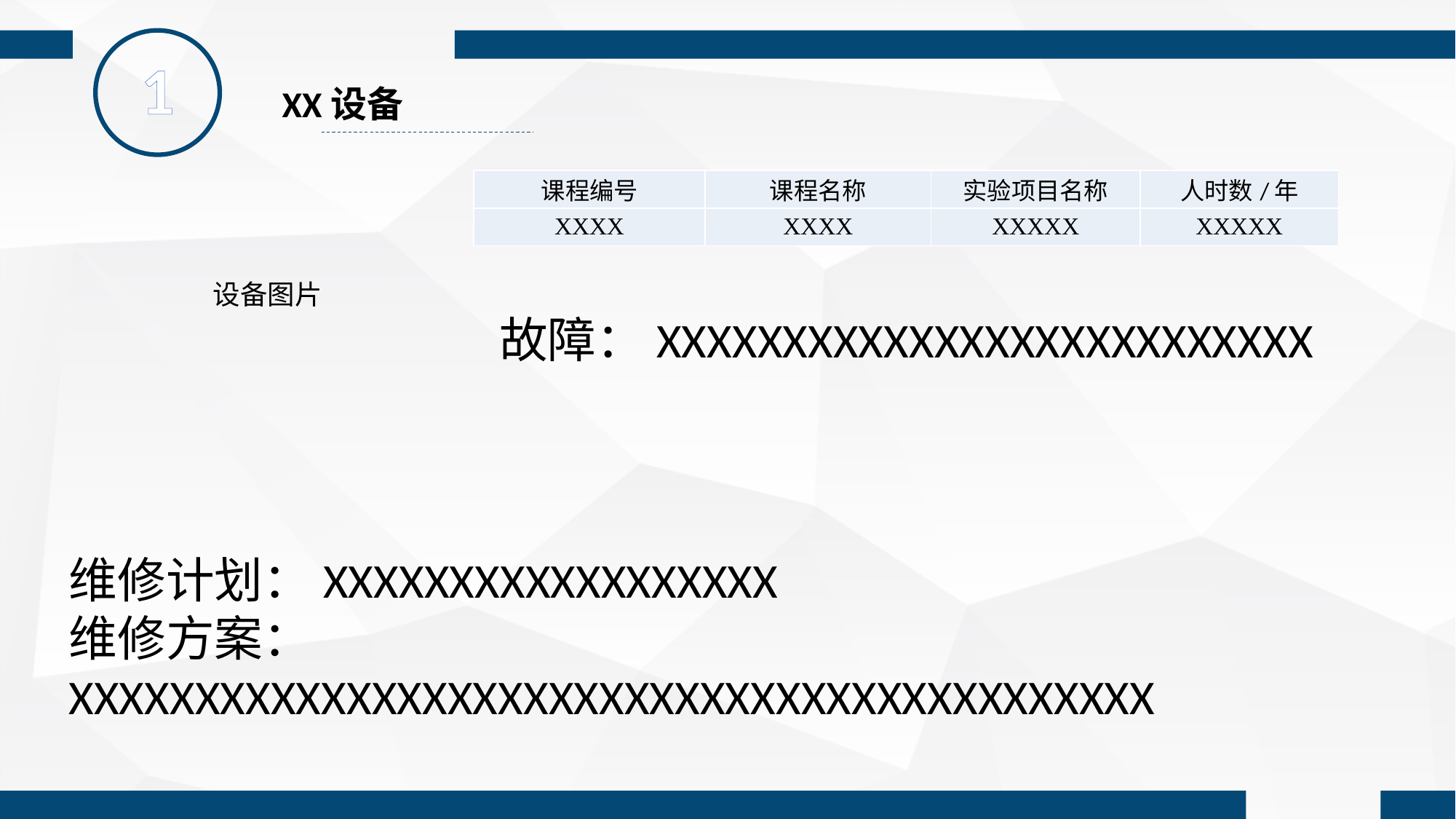

1

XX设备
| 课程编号 | 课程名称 | 实验项目名称 | 人时数/年 |
| --- | --- | --- | --- |
| XXXX | XXXX | XXXXX | XXXXX |
设备图片
故障：XXXXXXXXXXXXXXXXXXXXXXXXXX
维修计划：XXXXXXXXXXXXXXXXXX
维修方案：XXXXXXXXXXXXXXXXXXXXXXXXXXXXXXXXXXXXXXXXXXX